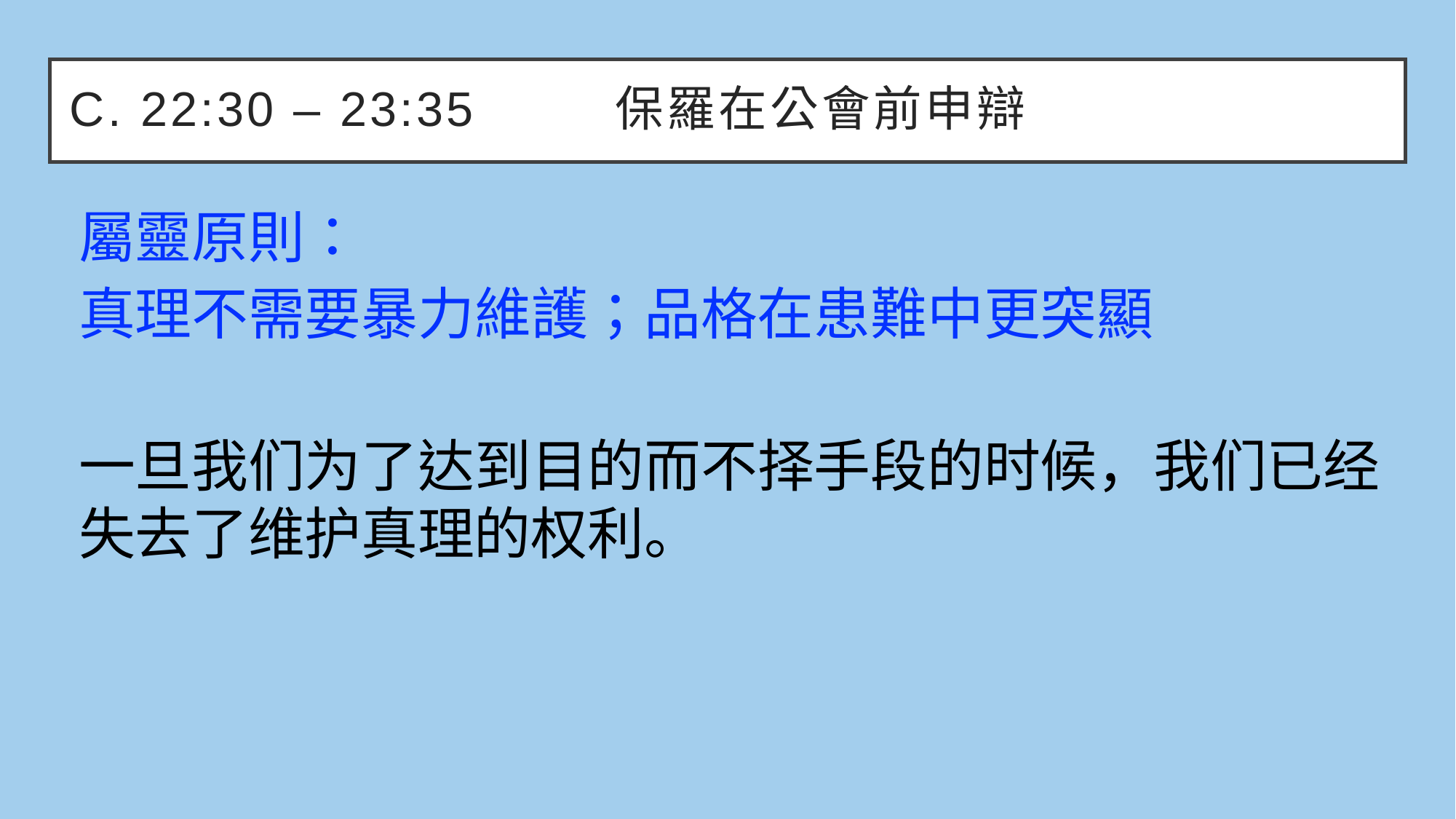

# C. 22:30 – 23:35		保羅在公會前申辯
屬靈原則：
真理不需要暴力維護；品格在患難中更突顯

一旦我们为了达到目的而不择手段的时候，我们已经失去了维护真理的权利。